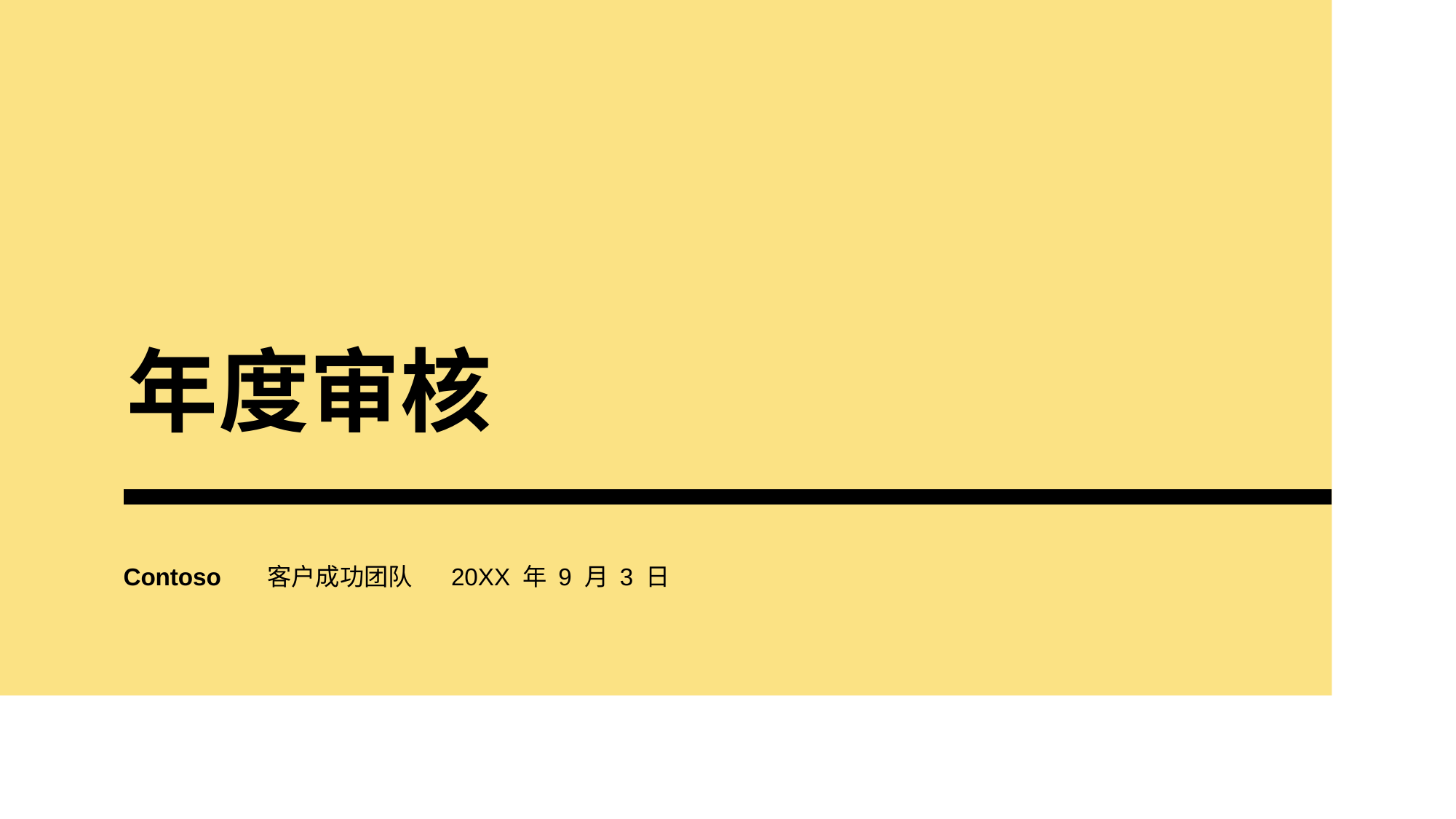

# 年度审核
Contoso      客户成功团队      20XX 年 9 月 3 日